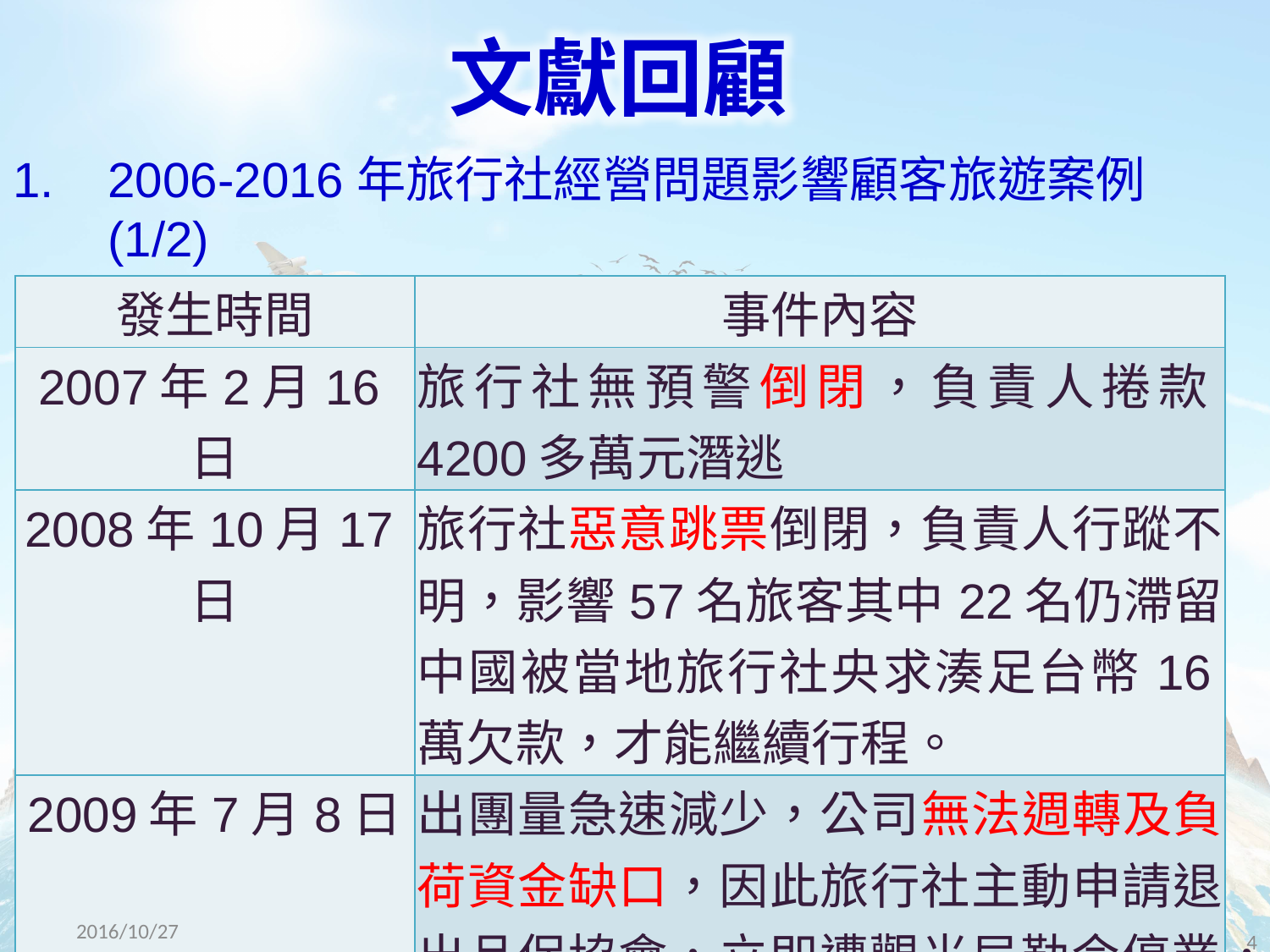

文獻回顧
# 2006-2016年旅行社經營問題影響顧客旅遊案例(1/2)
| 發生時間 | 事件內容 |
| --- | --- |
| 2007年2月16日 | 旅行社無預警倒閉，負責人捲款4200多萬元潛逃 |
| 2008年10月17日 | 旅行社惡意跳票倒閉，負責人行蹤不明，影響57名旅客其中22名仍滯留中國被當地旅行社央求湊足台幣16萬欠款，才能繼續行程。 |
| 2009年7月8日 | 出團量急速減少，公司無法週轉及負荷資金缺口，因此旅行社主動申請退出品保協會，立即遭觀光局勒令停業，導致169位旅客已繳費無法出國。 |
2016/10/27
4